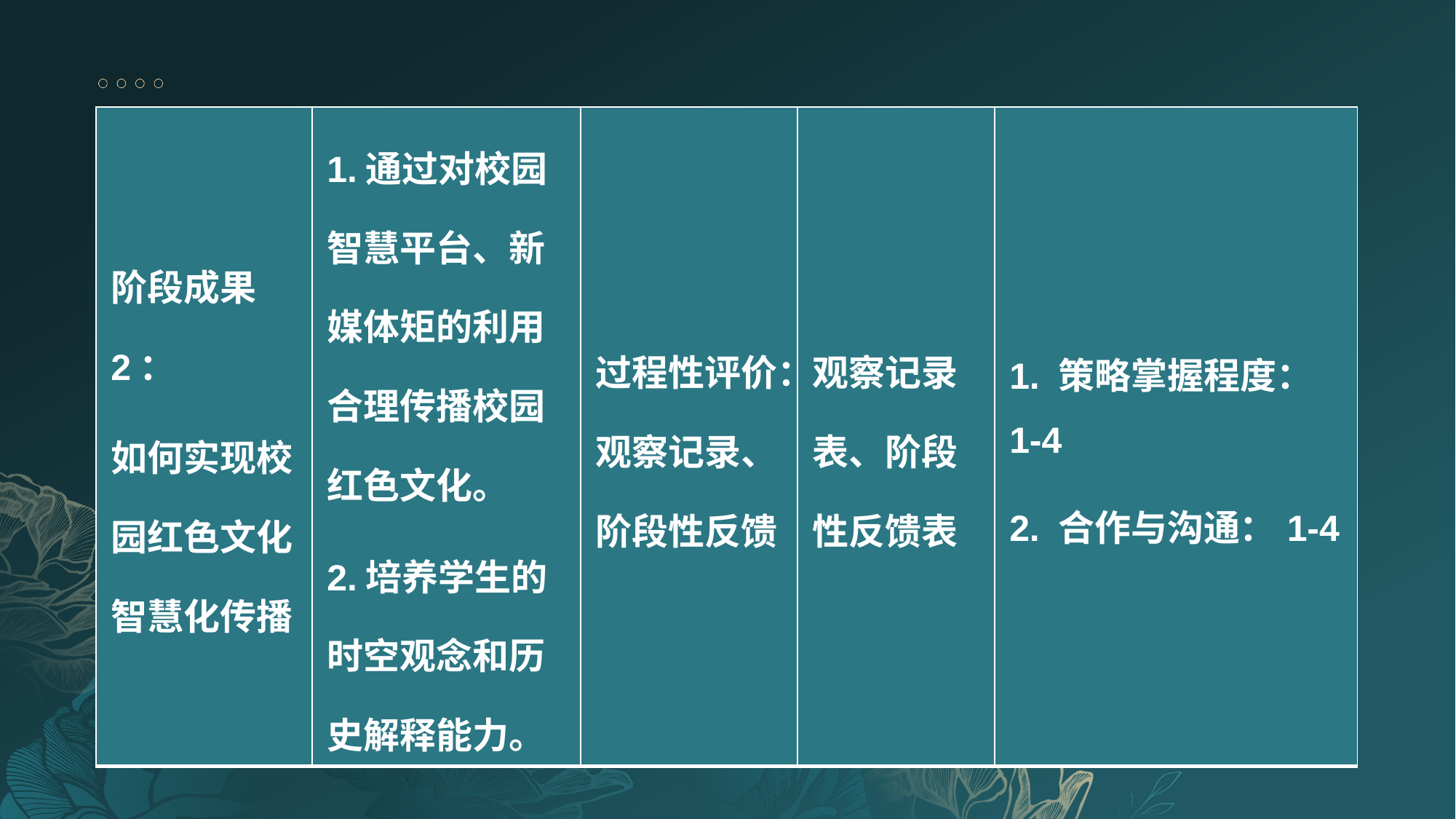

| 阶段成果2： 如何实现校园红色文化智慧化传播 | 1.通过对校园智慧平台、新媒体矩的利用合理传播校园红色文化。 2.培养学生的时空观念和历史解释能力。 | 过程性评价：观察记录、阶段性反馈 | 观察记录表、阶段性反馈表 | 1. 策略掌握程度：1-4 2. 合作与沟通：1-4 |
| --- | --- | --- | --- | --- |